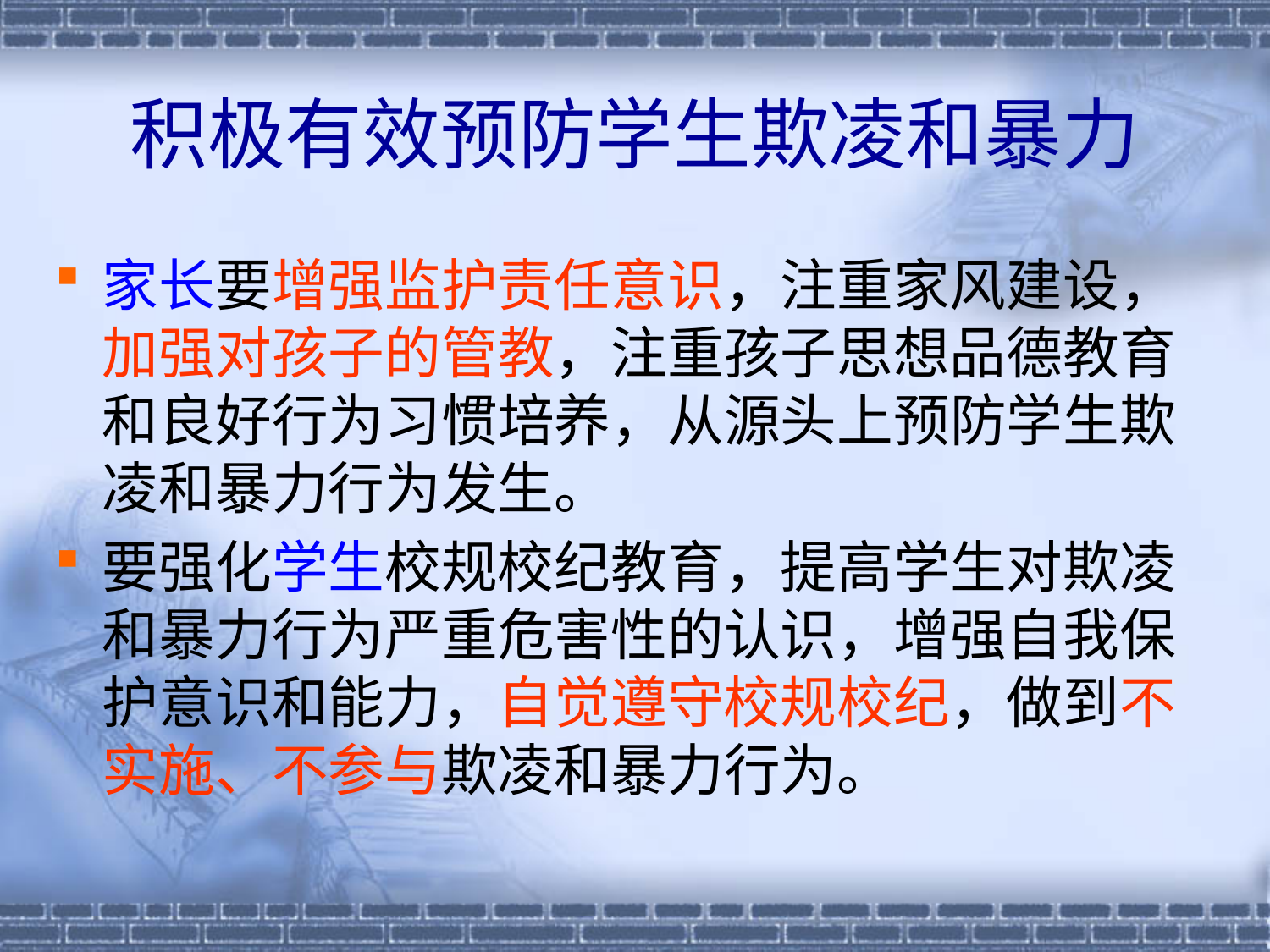

# 积极有效预防学生欺凌和暴力
家长要增强监护责任意识，注重家风建设，加强对孩子的管教，注重孩子思想品德教育和良好行为习惯培养，从源头上预防学生欺凌和暴力行为发生。
要强化学生校规校纪教育，提高学生对欺凌和暴力行为严重危害性的认识，增强自我保护意识和能力，自觉遵守校规校纪，做到不实施、不参与欺凌和暴力行为。